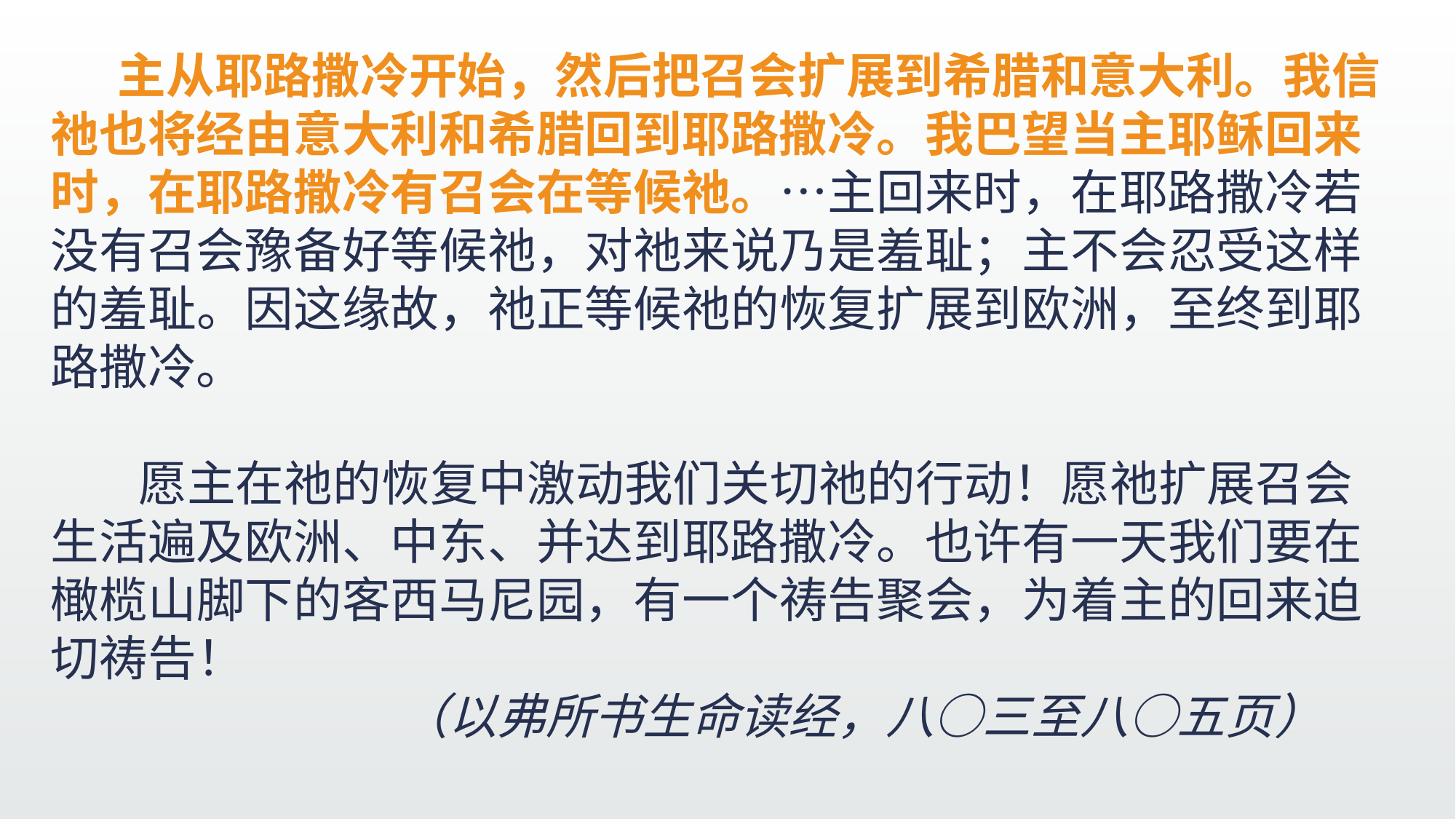

主从耶路撒冷开始，然后把召会扩展到希腊和意大利。我信祂也将经由意大利和希腊回到耶路撒冷。我巴望当主耶稣回来时，在耶路撒冷有召会在等候祂。…主回来时，在耶路撒冷若没有召会豫备好等候祂，对祂来说乃是羞耻；主不会忍受这样的羞耻。因这缘故，祂正等候祂的恢复扩展到欧洲，至终到耶路撒冷。
       愿主在祂的恢复中激动我们关切祂的行动！愿祂扩展召会生活遍及欧洲、中东、并达到耶路撒冷。也许有一天我们要在橄榄山脚下的客西马尼园，有一个祷告聚会，为着主的回来迫切祷告！
                                （以弗所书生命读经，八○三至八○五页）